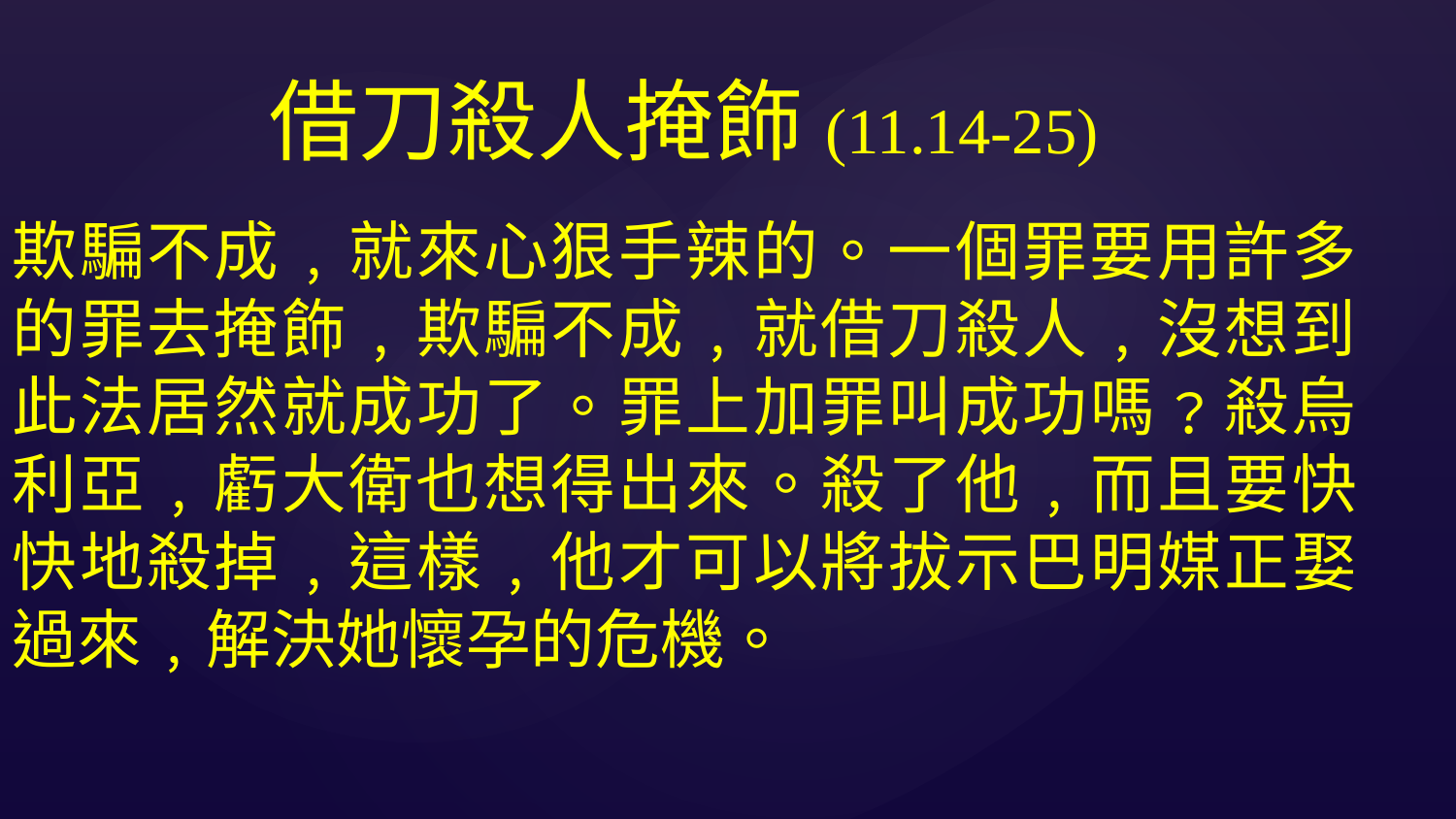

借刀殺人掩飾(11.14-25)

欺騙不成﹐就來心狠手辣的。一個罪要用許多的罪去掩飾﹐欺騙不成﹐就借刀殺人﹐沒想到此法居然就成功了。罪上加罪叫成功嗎﹖殺烏利亞﹐虧大衛也想得出來。殺了他﹐而且要快快地殺掉﹐這樣﹐他才可以將拔示巴明媒正娶過來﹐解決她懷孕的危機。